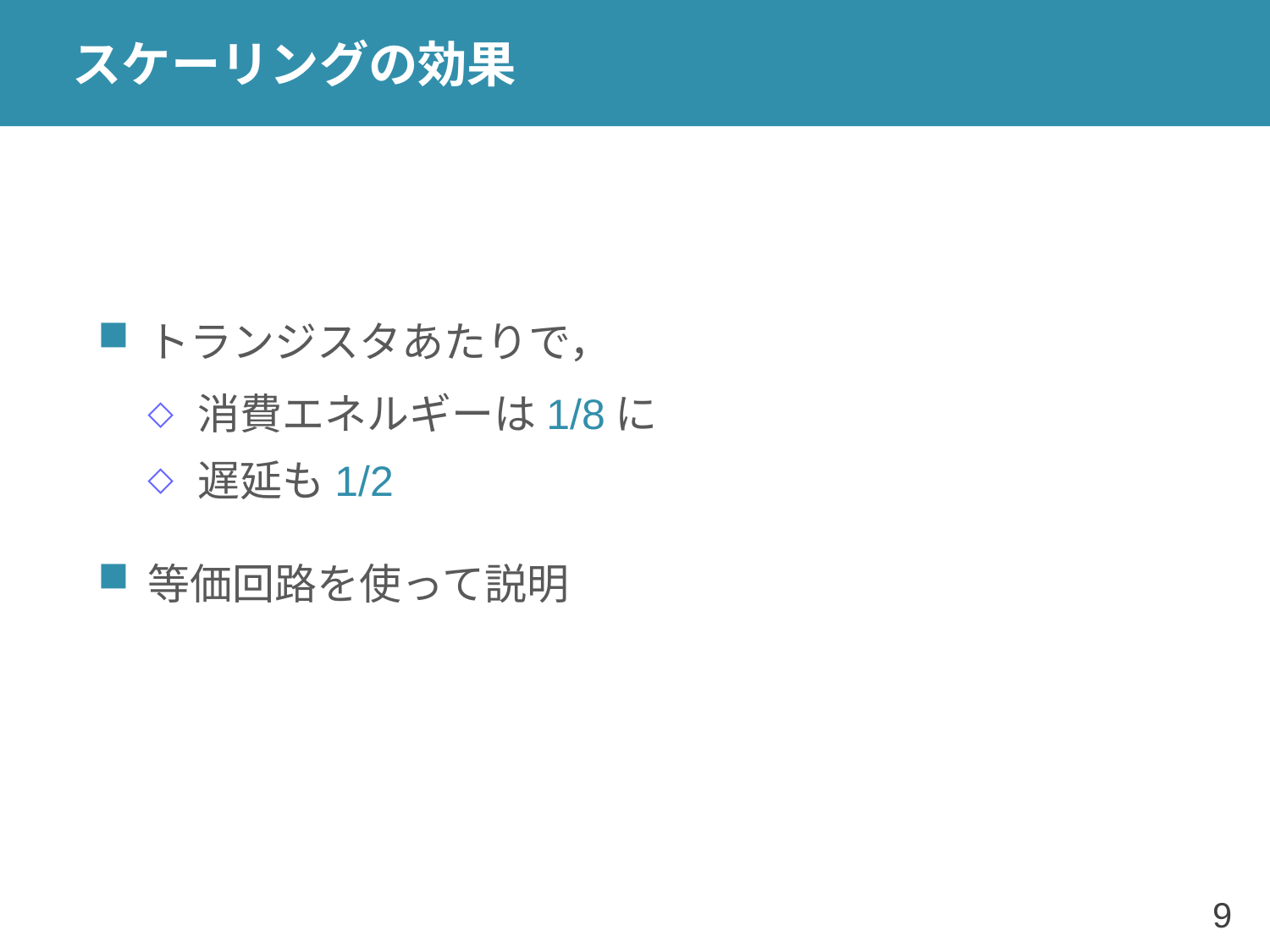

# スケーリングの効果
トランジスタあたりで，
消費エネルギーは1/8に
遅延も1/2
等価回路を使って説明